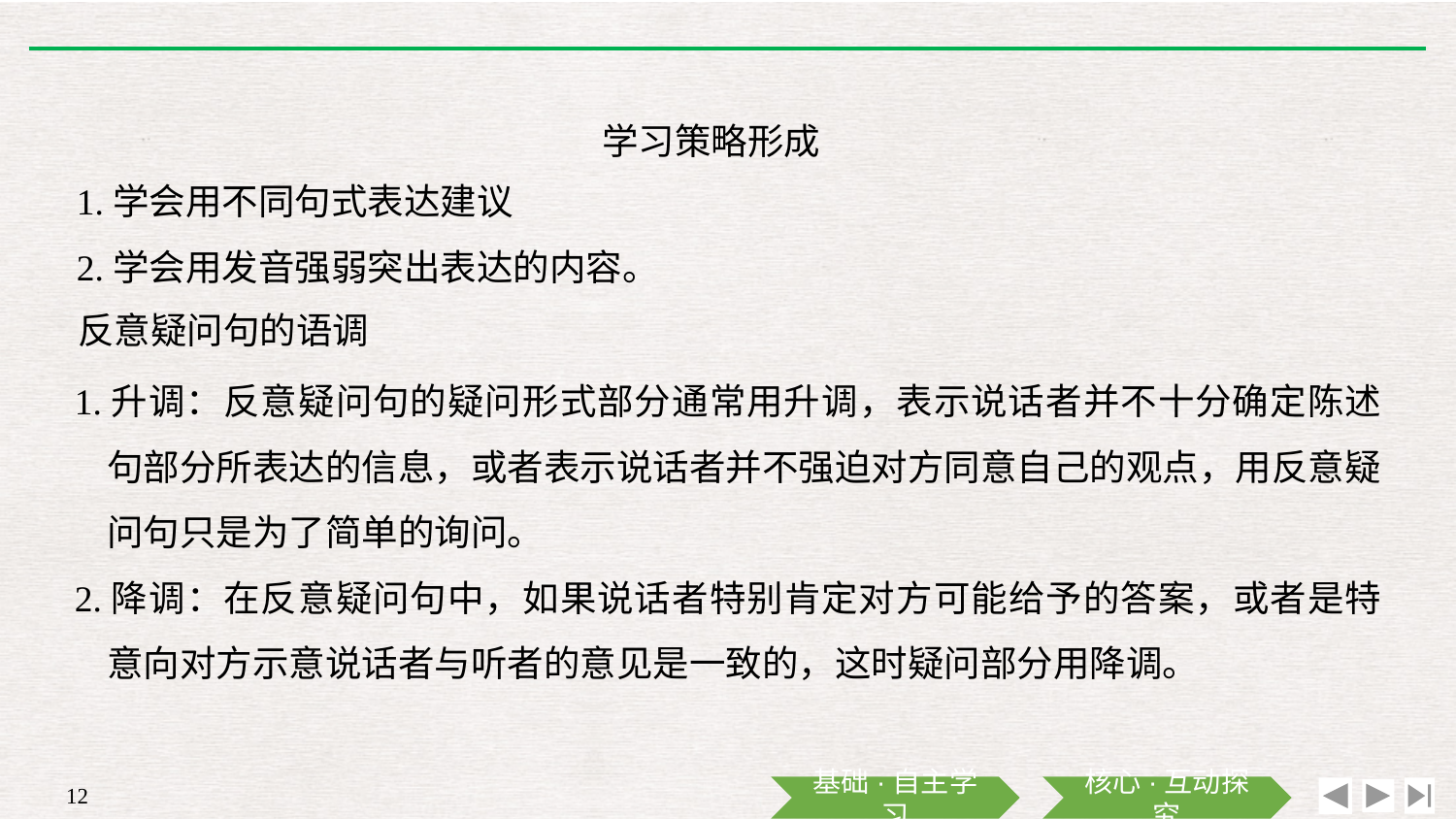

学习策略形成
1.学会用不同句式表达建议
2.学会用发音强弱突出表达的内容。
反意疑问句的语调
1.升调：反意疑问句的疑问形式部分通常用升调，表示说话者并不十分确定陈述句部分所表达的信息，或者表示说话者并不强迫对方同意自己的观点，用反意疑问句只是为了简单的询问。
2.降调：在反意疑问句中，如果说话者特别肯定对方可能给予的答案，或者是特意向对方示意说话者与听者的意见是一致的，这时疑问部分用降调。